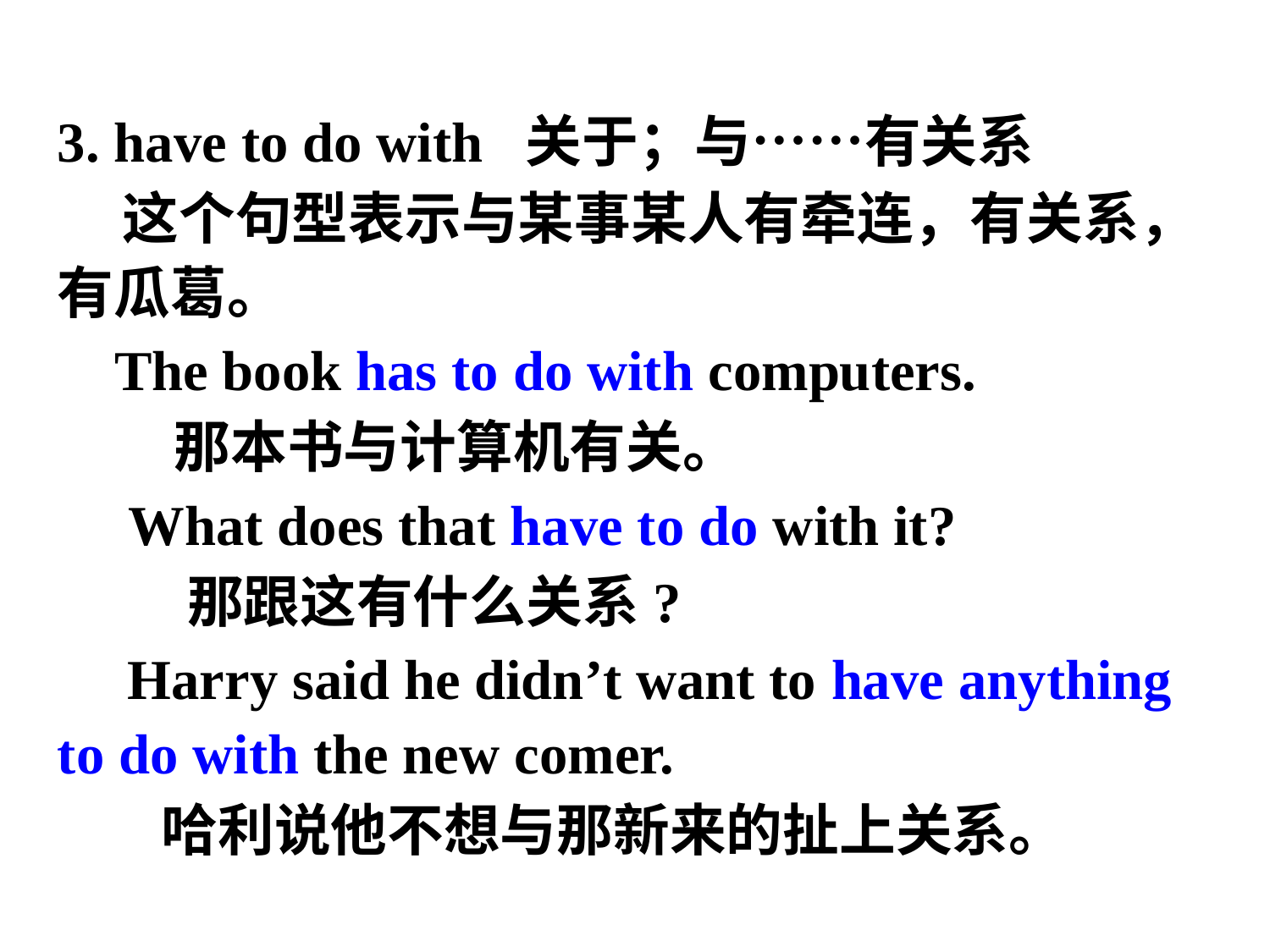

3. have to do with  关于；与……有关系
    这个句型表示与某事某人有牵连，有关系，有瓜葛。
    The book has to do with computers.
        那本书与计算机有关。
     What does that have to do with it?
         那跟这有什么关系?
　Harry said he didn’t want to have anything to do with the new comer.
       哈利说他不想与那新来的扯上关系。